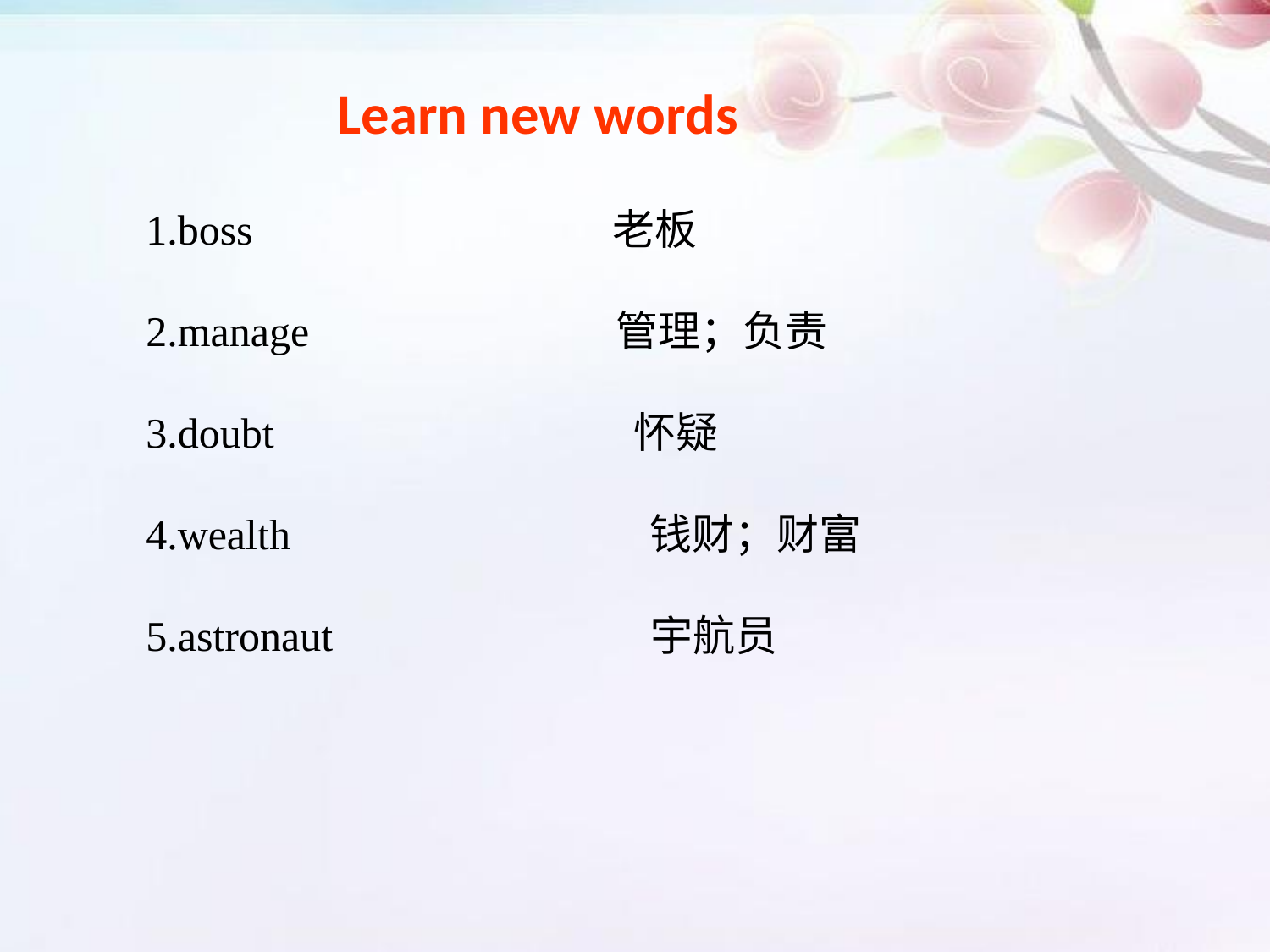

Learn new words
1.boss                                 老板

2.manage                            管理；负责

3.doubt                                 怀疑

4.wealth                                 钱财；财富

5.astronaut                             宇航员